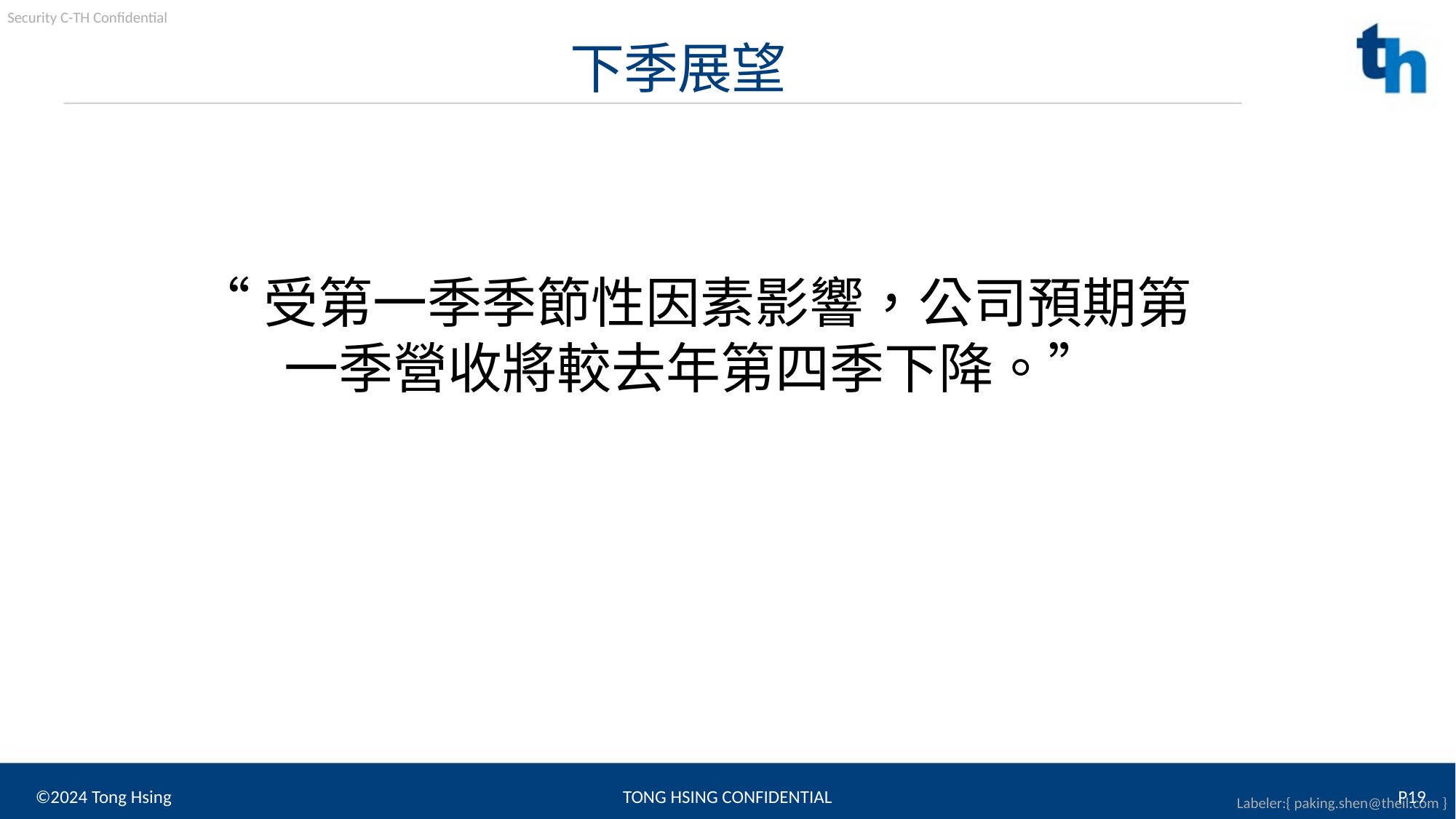

下季展望

“受第一季季節性因素影響，公司預期第一季營收將較去年第四季下降。”

©2024 Tong Hsing
TONG HSING CONFIDENTIAL
P19